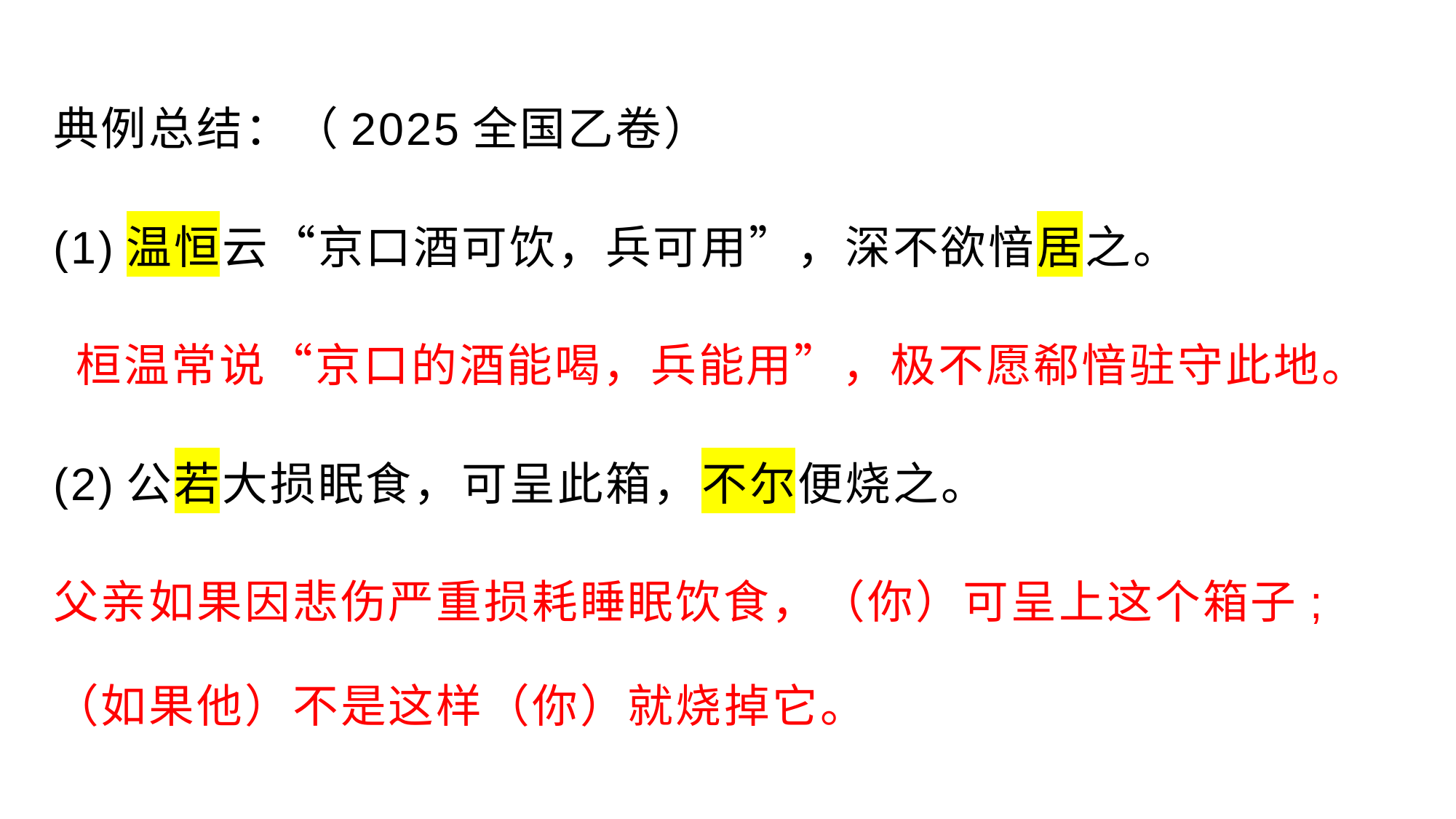

典例总结：（2025全国乙卷）
(1)温恒云“京口酒可饮，兵可用”，深不欲愔居之。
 桓温常说“京口的酒能喝，兵能用”，极不愿郗愔驻守此地。
(2)公若大损眠食，可呈此箱，不尔便烧之。
父亲如果因悲伤严重损耗睡眠饮食，（你）可呈上这个箱子;（如果他）不是这样（你）就烧掉它。